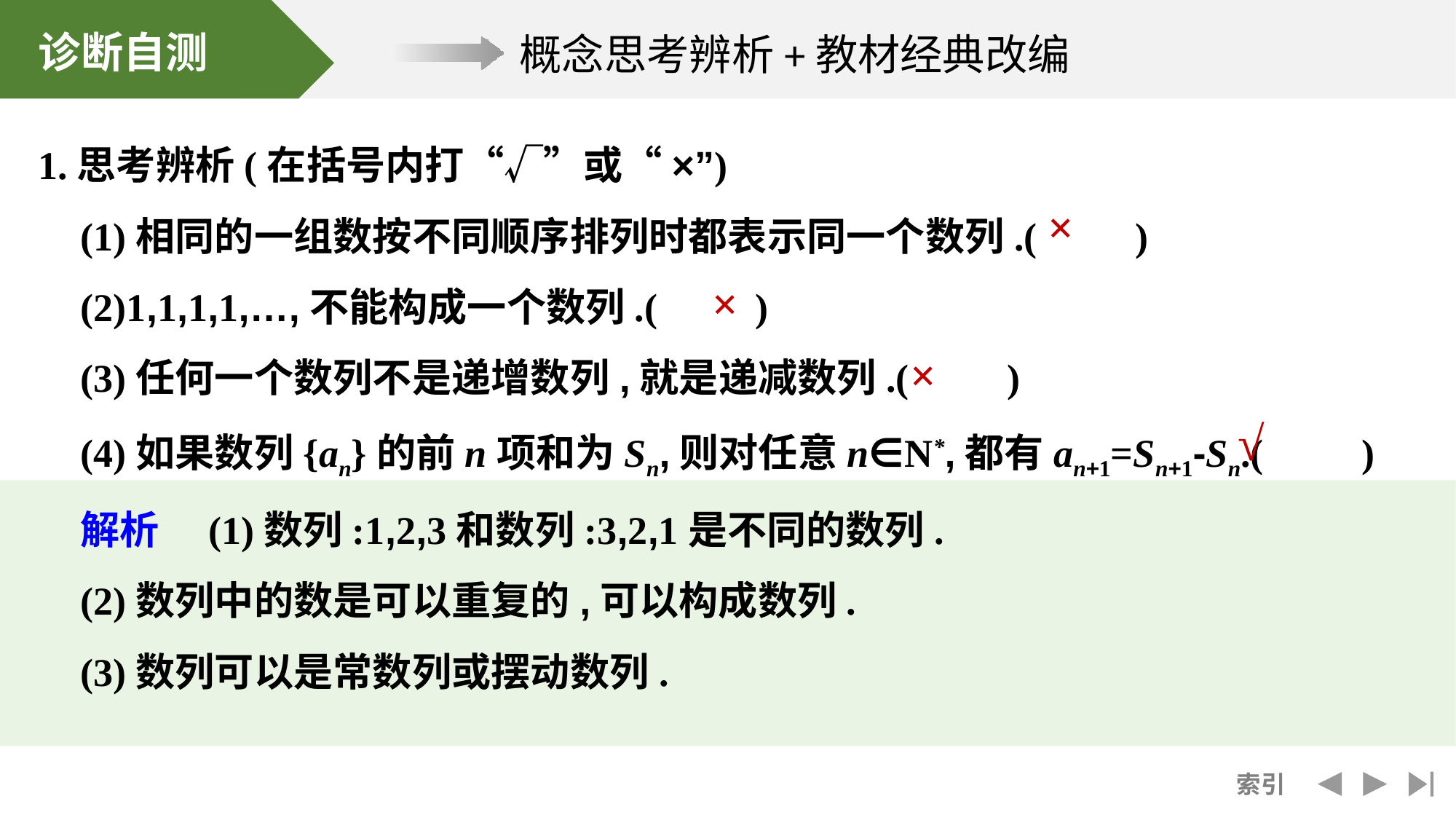

1.思考辨析(在括号内打“√”或“×”)
	(1)相同的一组数按不同顺序排列时都表示同一个数列.(　　)
	(2)1,1,1,1,…,不能构成一个数列.(　　)
	(3)任何一个数列不是递增数列,就是递减数列.(　　)
	(4)如果数列{an}的前n项和为Sn,则对任意n∈N*,都有an+1=Sn+1-Sn.(　　)
	解析　(1)数列:1,2,3和数列:3,2,1是不同的数列.
	(2)数列中的数是可以重复的,可以构成数列.
	(3)数列可以是常数列或摆动数列.
×
×
×
√